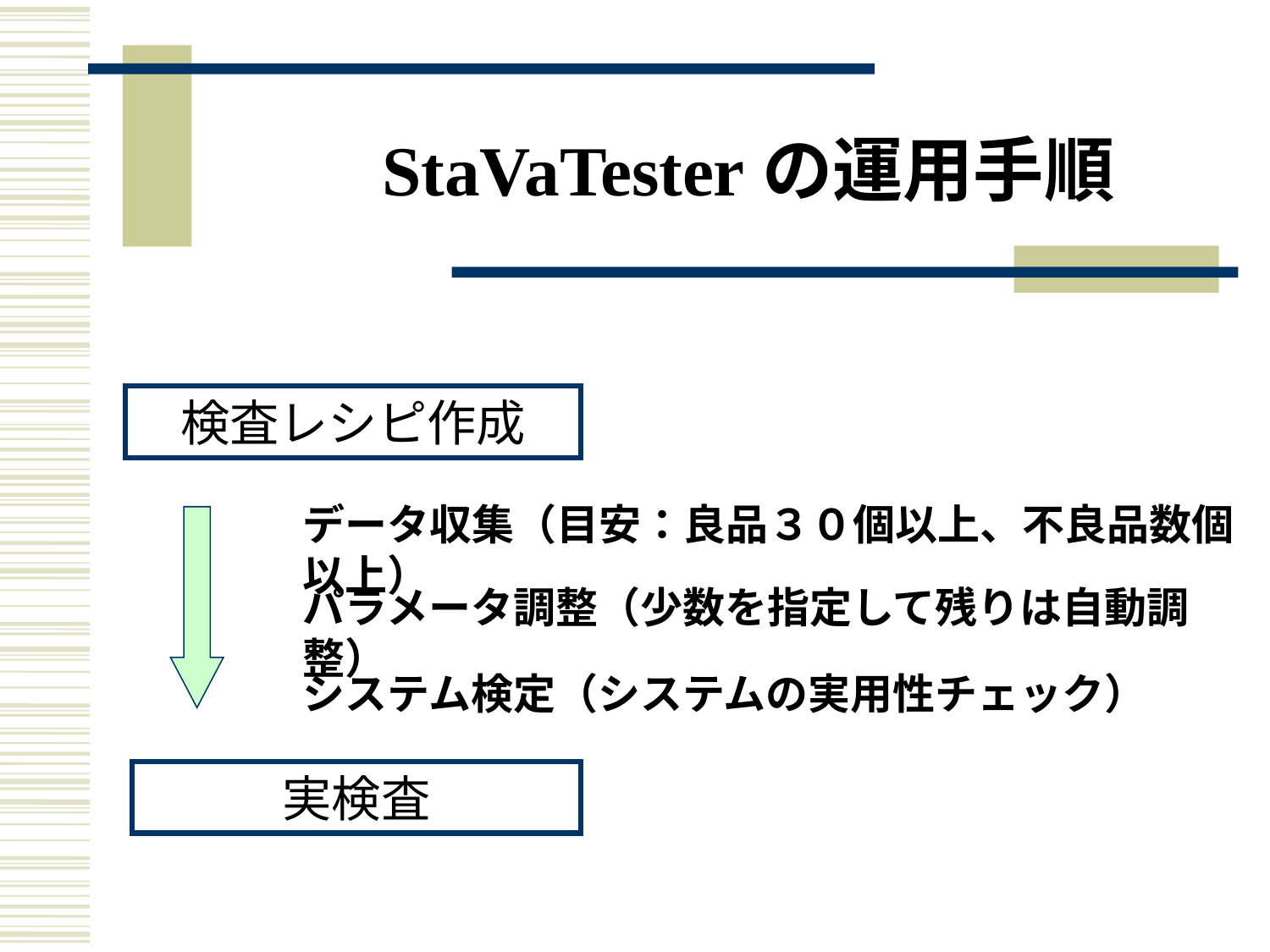

# StaVaTesterの運用手順
検査レシピ作成
データ収集（目安：良品３０個以上、不良品数個以上）

パラメータ調整（少数を指定して残りは自動調整）
システム検定（システムの実用性チェック）
実検査